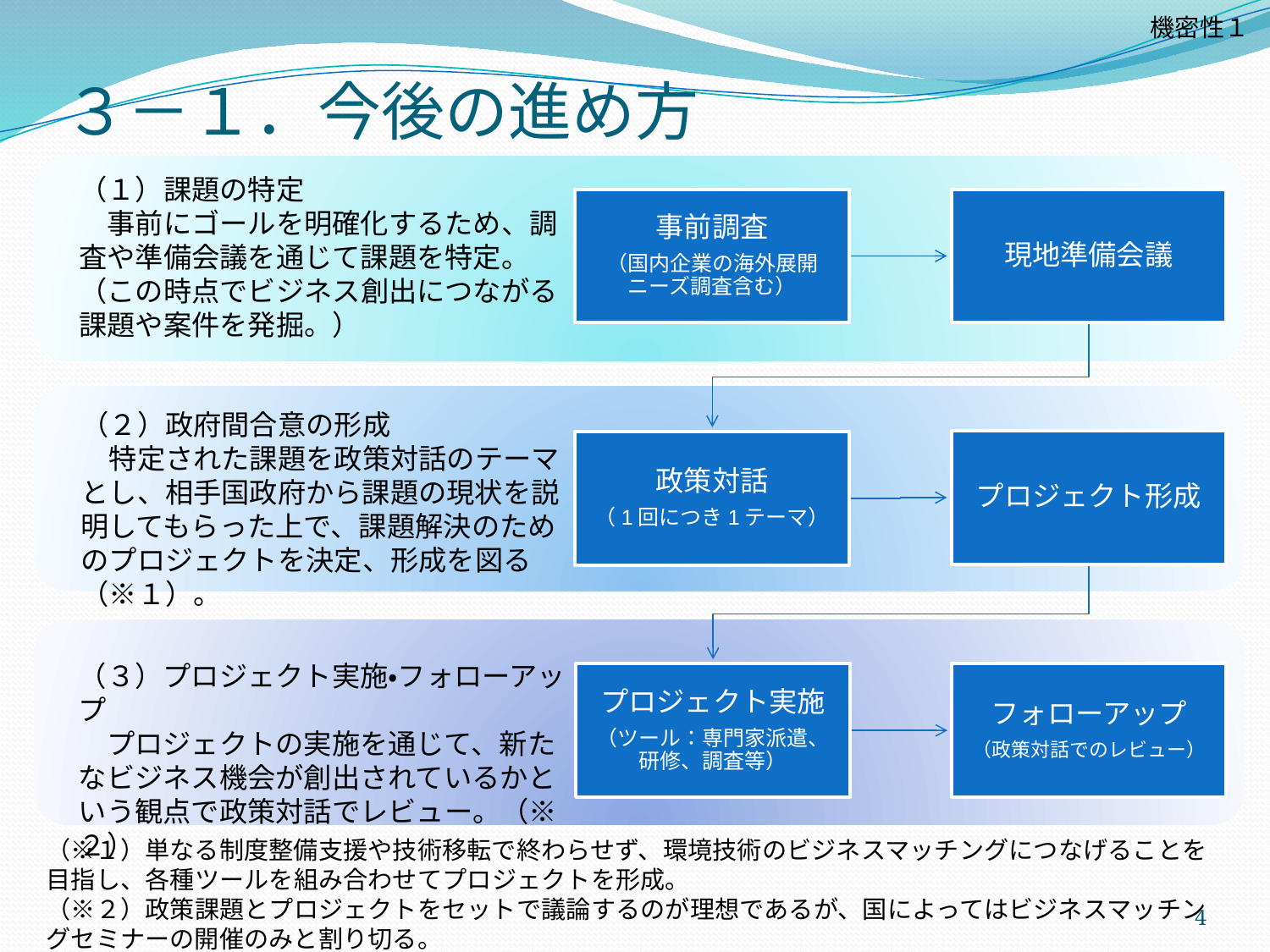

# ３－１．今後の進め方

（１）課題の特定
　事前にゴールを明確化するため、調査や準備会議を通じて課題を特定。
（この時点でビジネス創出につながる課題や案件を発掘。）

事前調査
（国内企業の海外展開ニーズ調査含む）

現地準備会議

政策対話
（1回につき1テーマ）

プロジェクト形成

プロジェクト実施
（ツール：専門家派遣、研修、調査等）
フォローアップ
（政策対話でのレビュー）

（２）政府間合意の形成
　特定された課題を政策対話のテーマとし、相手国政府から課題の現状を説明してもらった上で、課題解決のためのプロジェクトを決定、形成を図る（※１）。
Ｚ
（３）プロジェクト実施・フォローアップ
　プロジェクトの実施を通じて、新たなビジネス機会が創出されているかという観点で政策対話でレビュー。（※２）
（※１）単なる制度整備支援や技術移転で終わらせず、環境技術のビジネスマッチングにつなげることを目指し、各種ツールを組み合わせてプロジェクトを形成。
（※２）政策課題とプロジェクトをセットで議論するのが理想であるが、国によってはビジネスマッチングセミナーの開催のみと割り切る。
4